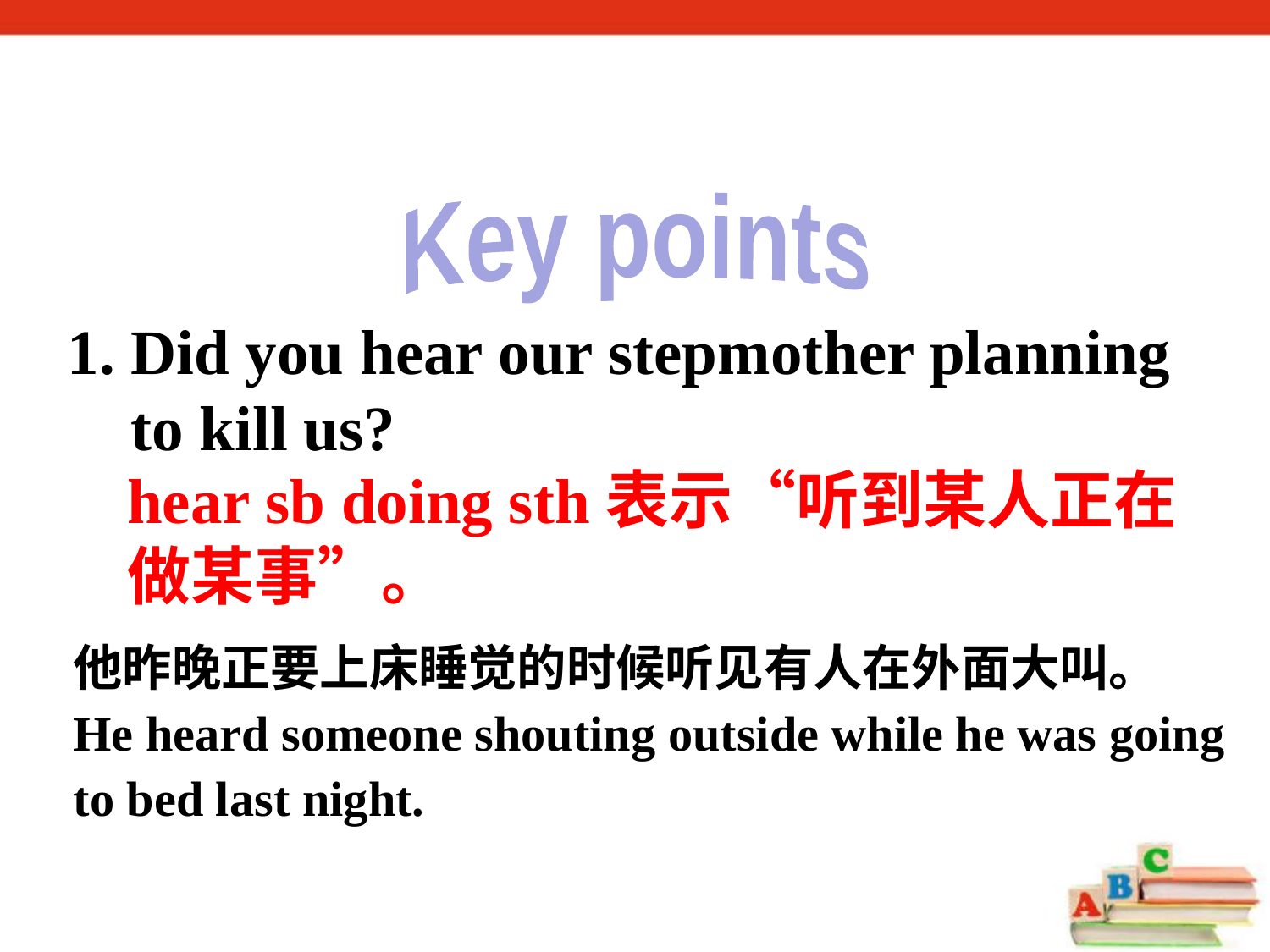

Key points
1. Did you hear our stepmother planning
    to kill us?
hear sb doing sth表示“听到某人正在做某事”。
他昨晚正要上床睡觉的时候听见有人在外面大叫。
He heard someone shouting outside while he was going to bed last night.